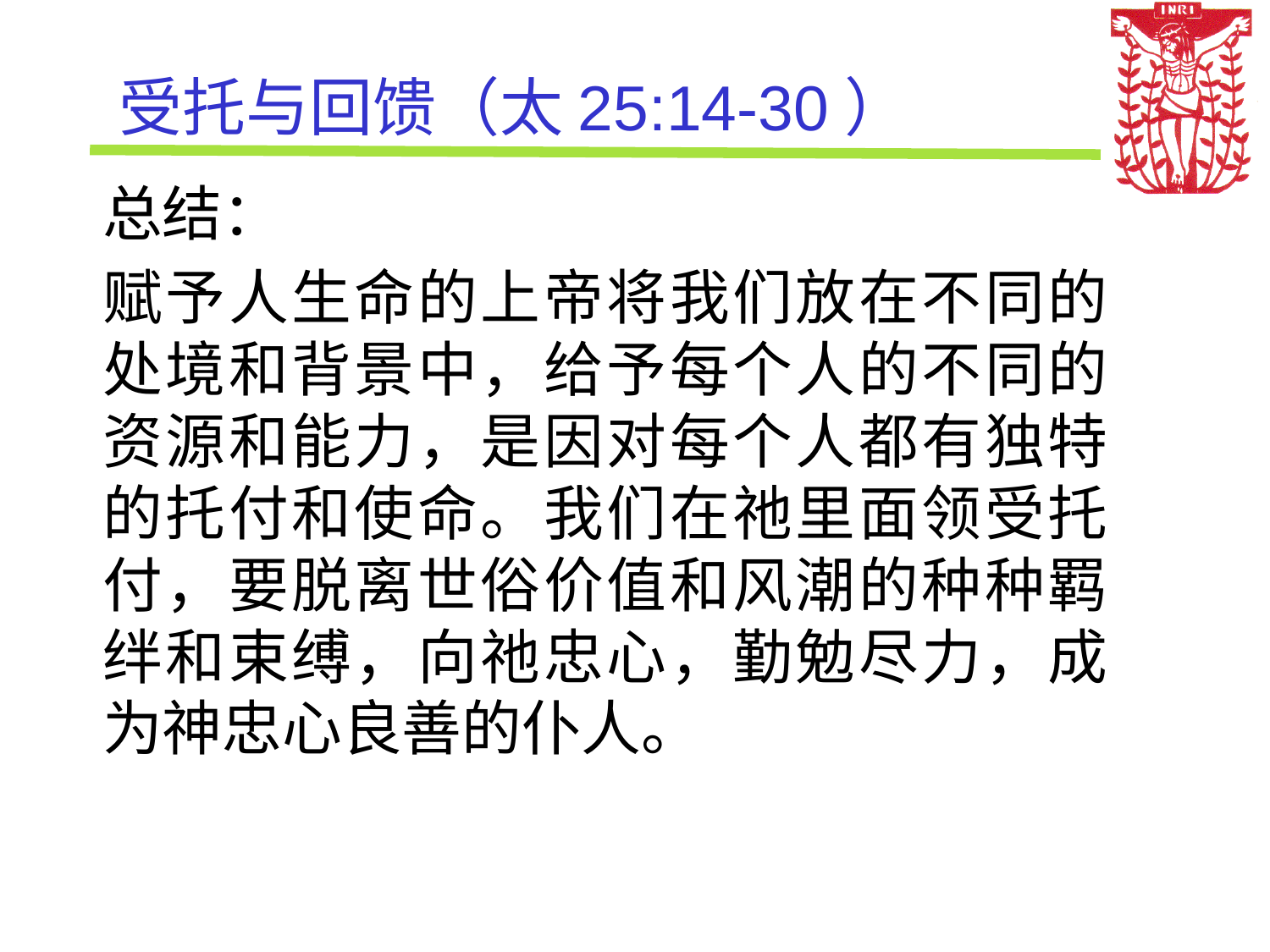

受托与回馈（太25:14-30）
总结：
赋予人生命的上帝将我们放在不同的处境和背景中，给予每个人的不同的资源和能力，是因对每个人都有独特的托付和使命。我们在祂里面领受托付，要脱离世俗价值和风潮的种种羁绊和束缚，向祂忠心，勤勉尽力，成为神忠心良善的仆人。